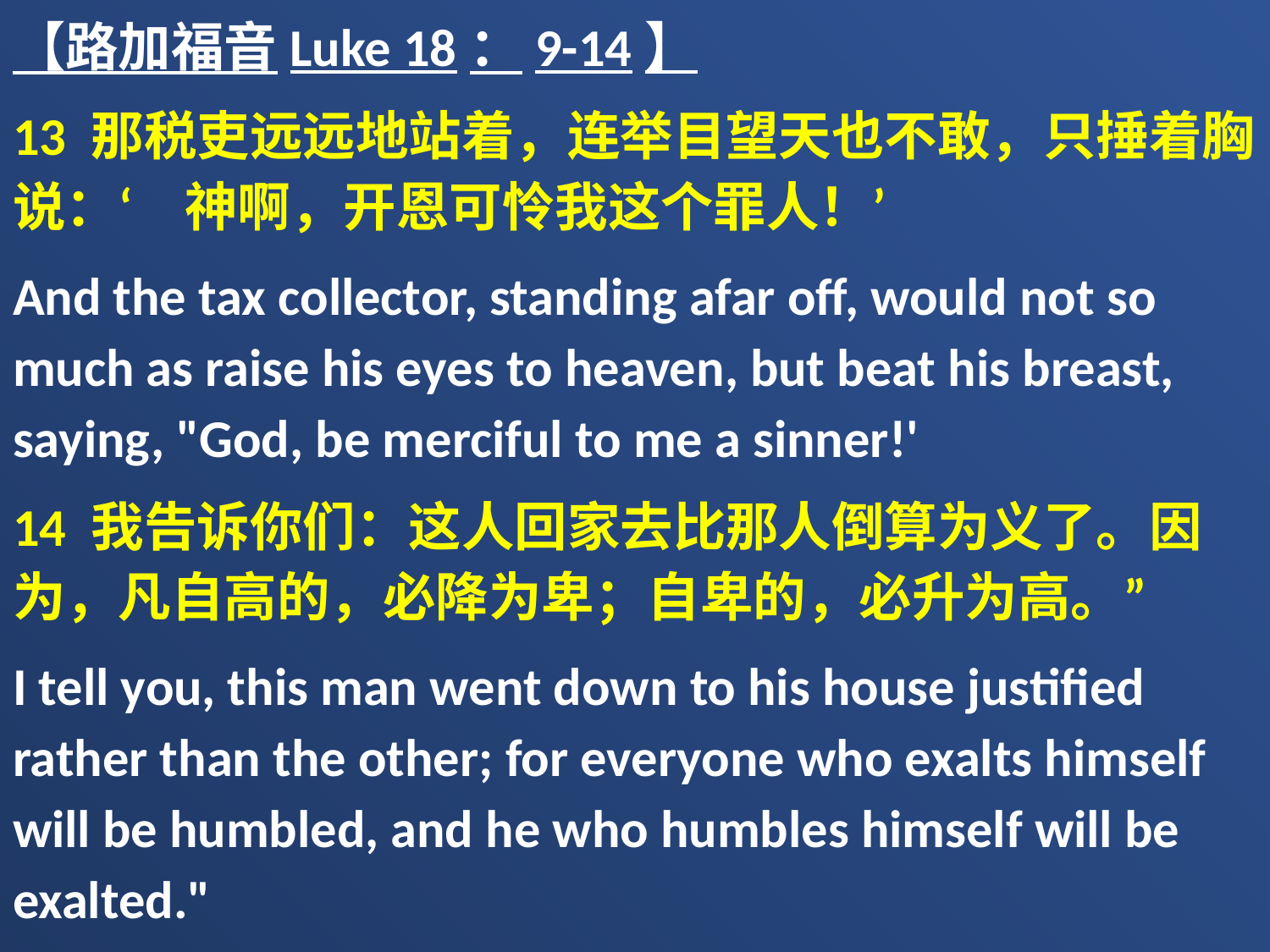

【路加福音Luke 18：9-14】
13 那税吏远远地站着，连举目望天也不敢，只捶着胸说：‘　神啊，开恩可怜我这个罪人！’
And the tax collector, standing afar off, would not so much as raise his eyes to heaven, but beat his breast, saying, "God, be merciful to me a sinner!'
14 我告诉你们：这人回家去比那人倒算为义了。因为，凡自高的，必降为卑；自卑的，必升为高。”
I tell you, this man went down to his house justified rather than the other; for everyone who exalts himself will be humbled, and he who humbles himself will be exalted."